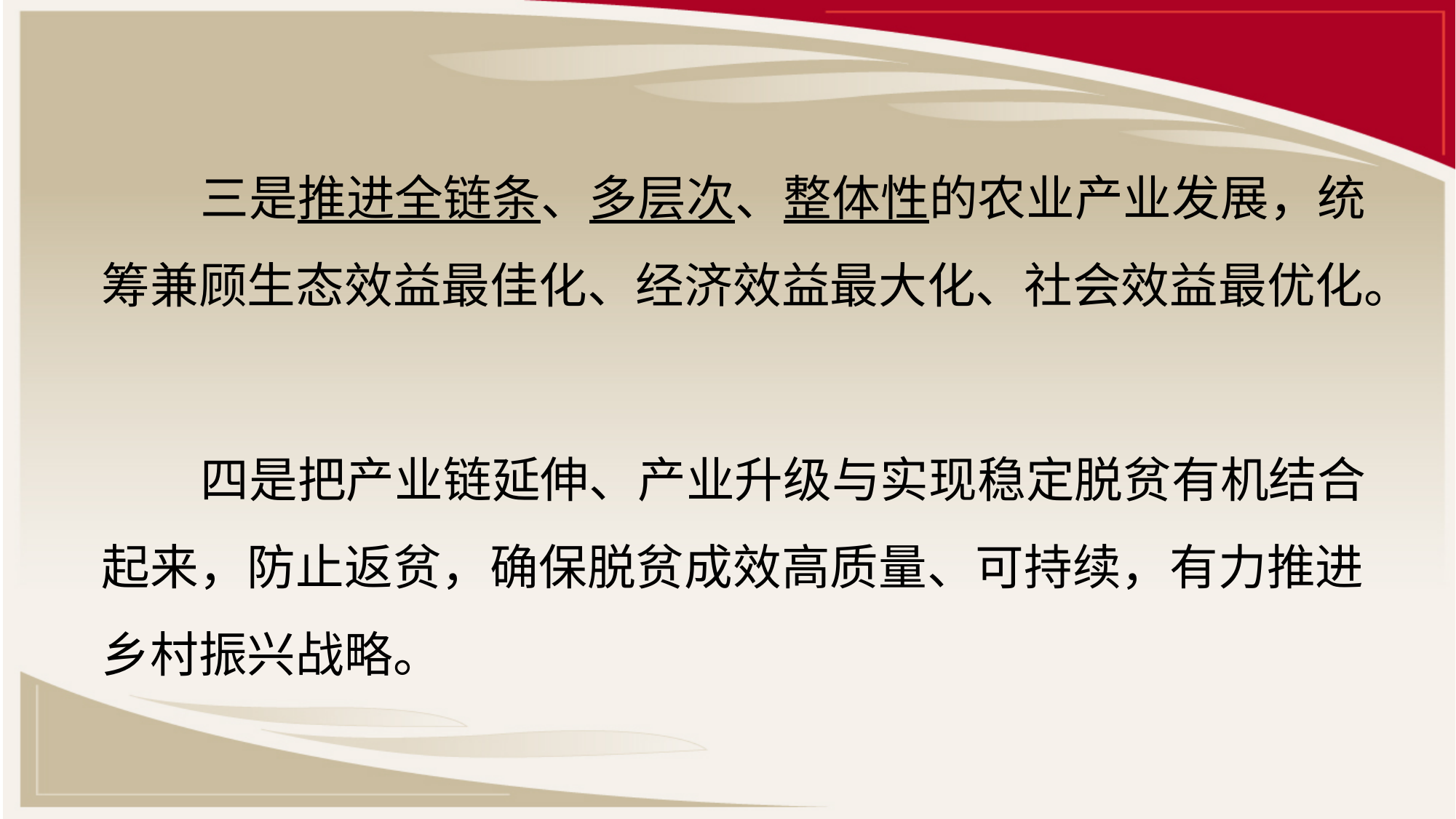

三是推进全链条、多层次、整体性的农业产业发展，统筹兼顾生态效益最佳化、经济效益最大化、社会效益最优化。

        四是把产业链延伸、产业升级与实现稳定脱贫有机结合起来，防止返贫，确保脱贫成效高质量、可持续，有力推进乡村振兴战略。